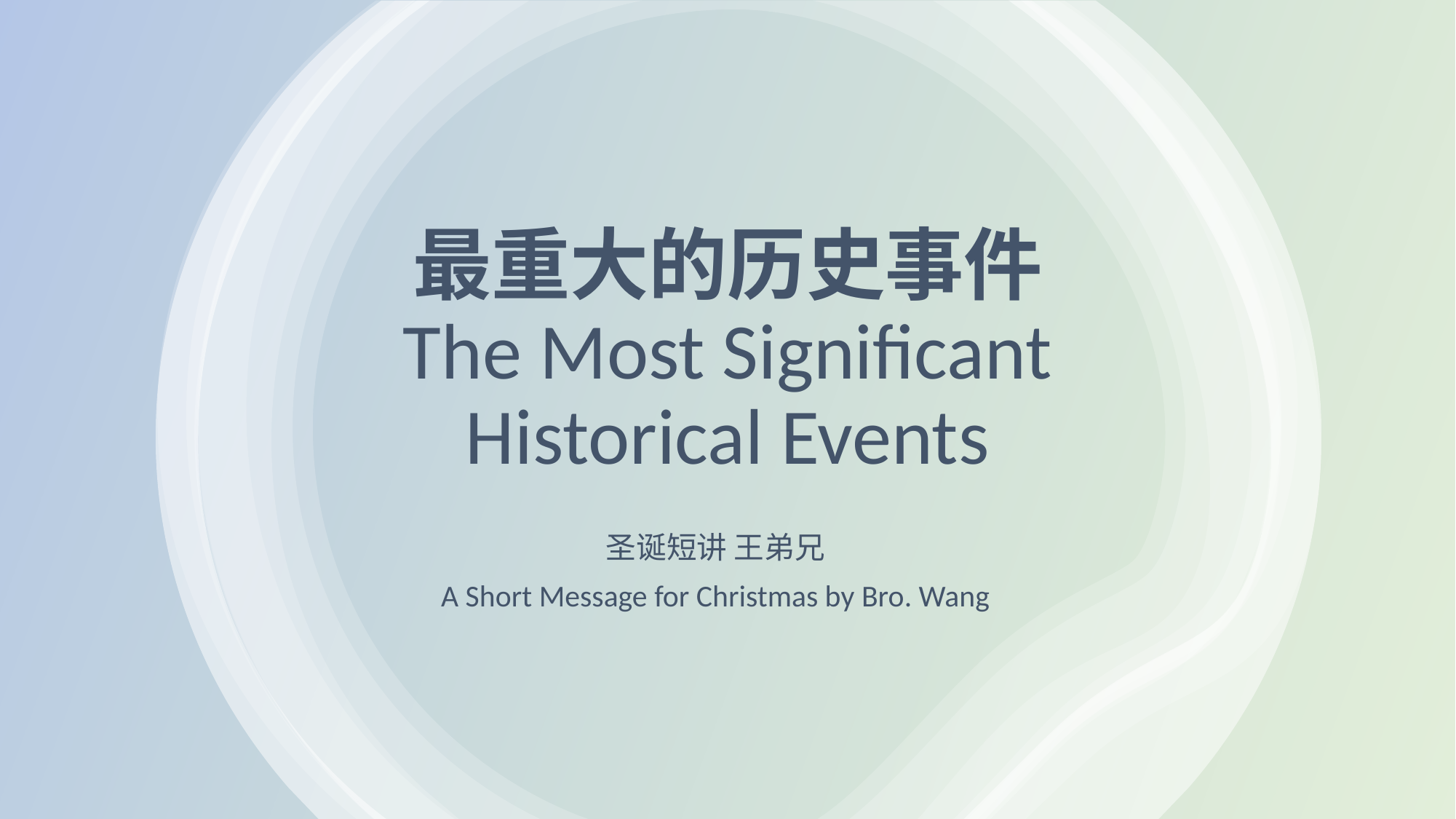

# 最重大的历史事件 The Most Significant Historical Events

圣诞短讲 王弟兄
A Short Message for Christmas by Bro. Wang